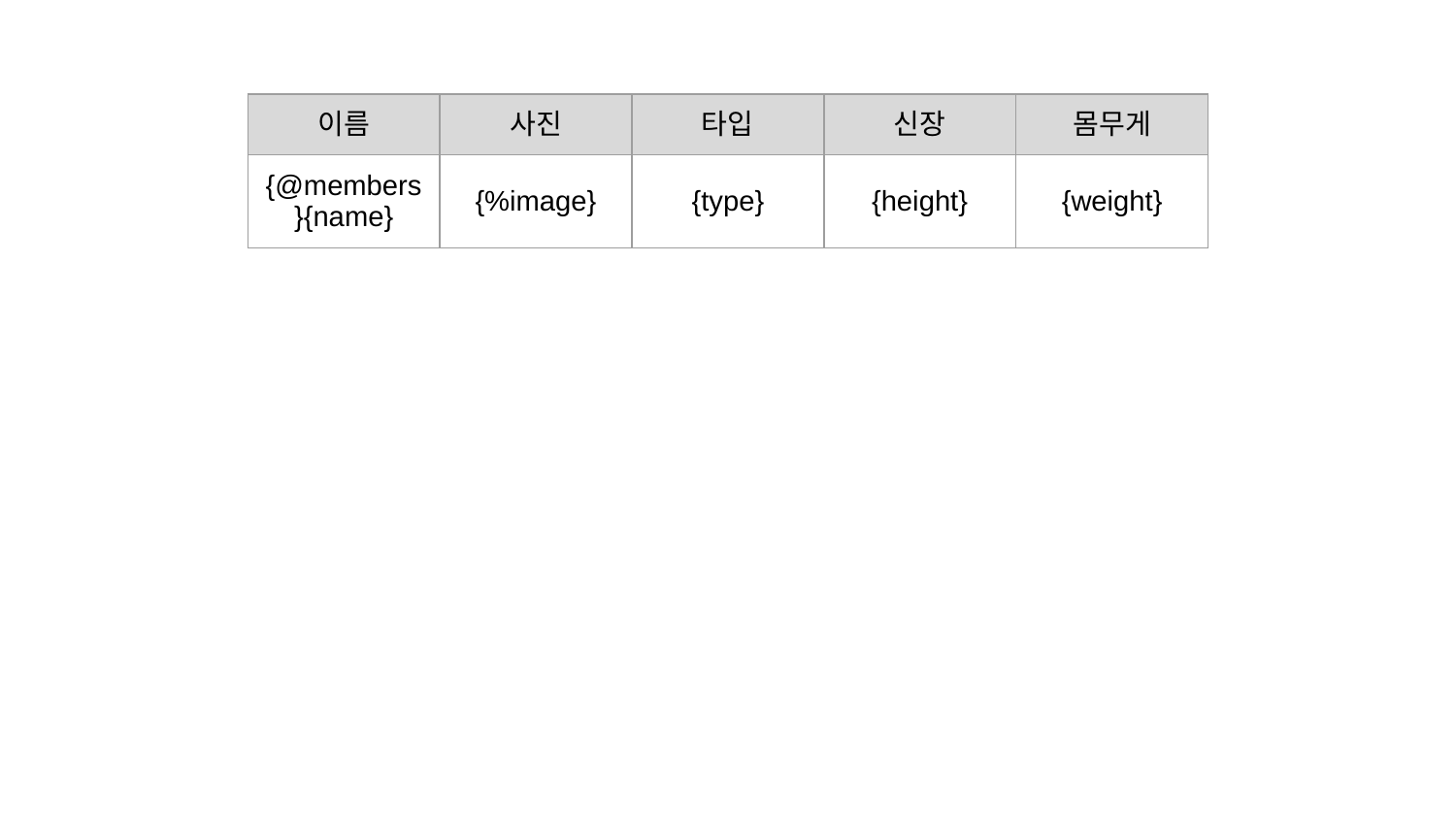

| 이름 | 사진 | 타입 | 신장 | 몸무게 |
| --- | --- | --- | --- | --- |
| {@members}{name} | {%image} | {type} | {height} | {weight} |